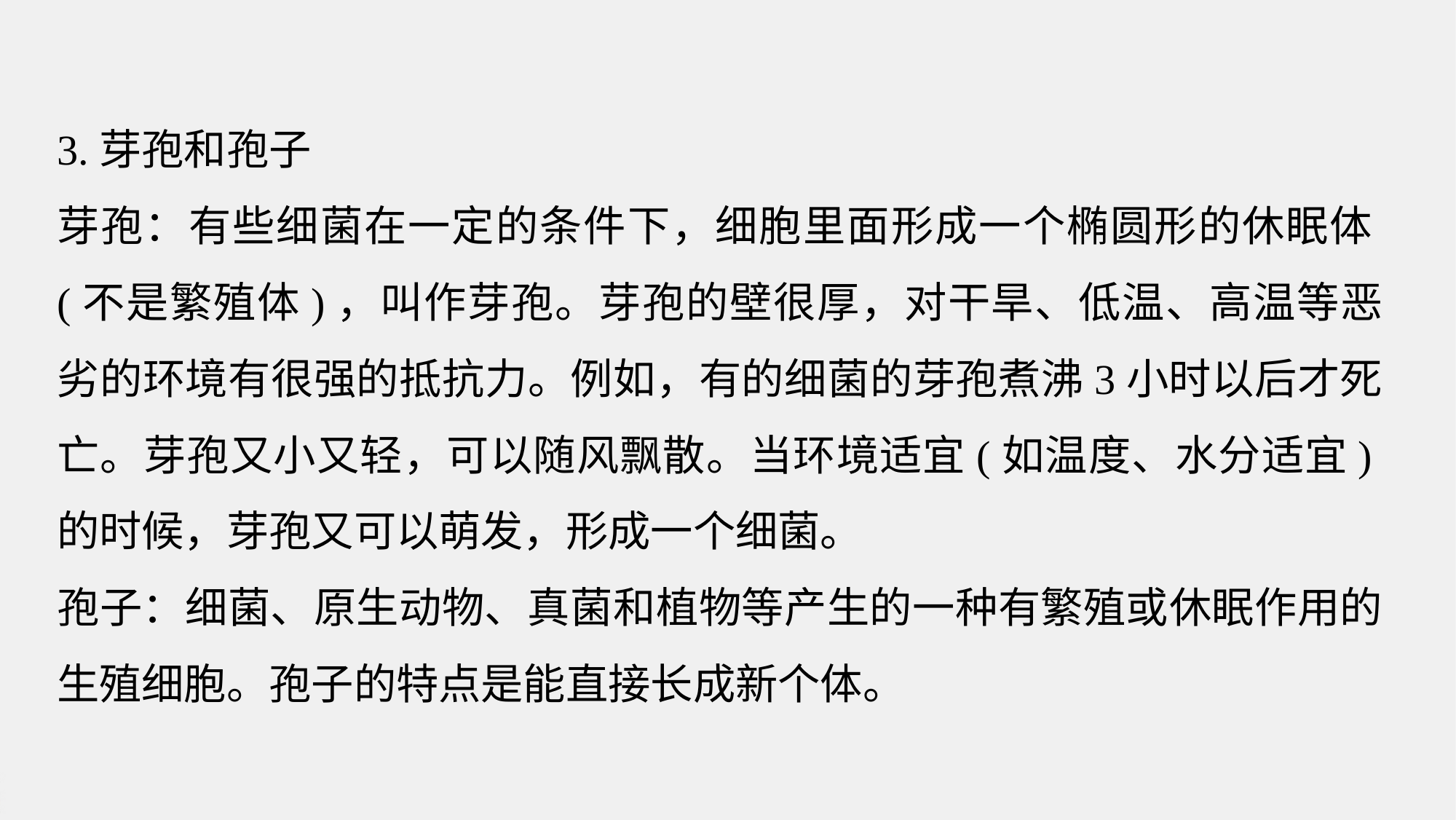

3.芽孢和孢子
芽孢：有些细菌在一定的条件下，细胞里面形成一个椭圆形的休眠体(不是繁殖体)，叫作芽孢。芽孢的壁很厚，对干旱、低温、高温等恶劣的环境有很强的抵抗力。例如，有的细菌的芽孢煮沸3小时以后才死亡。芽孢又小又轻，可以随风飘散。当环境适宜(如温度、水分适宜)的时候，芽孢又可以萌发，形成一个细菌。
孢子：细菌、原生动物、真菌和植物等产生的一种有繁殖或休眠作用的生殖细胞。孢子的特点是能直接长成新个体。